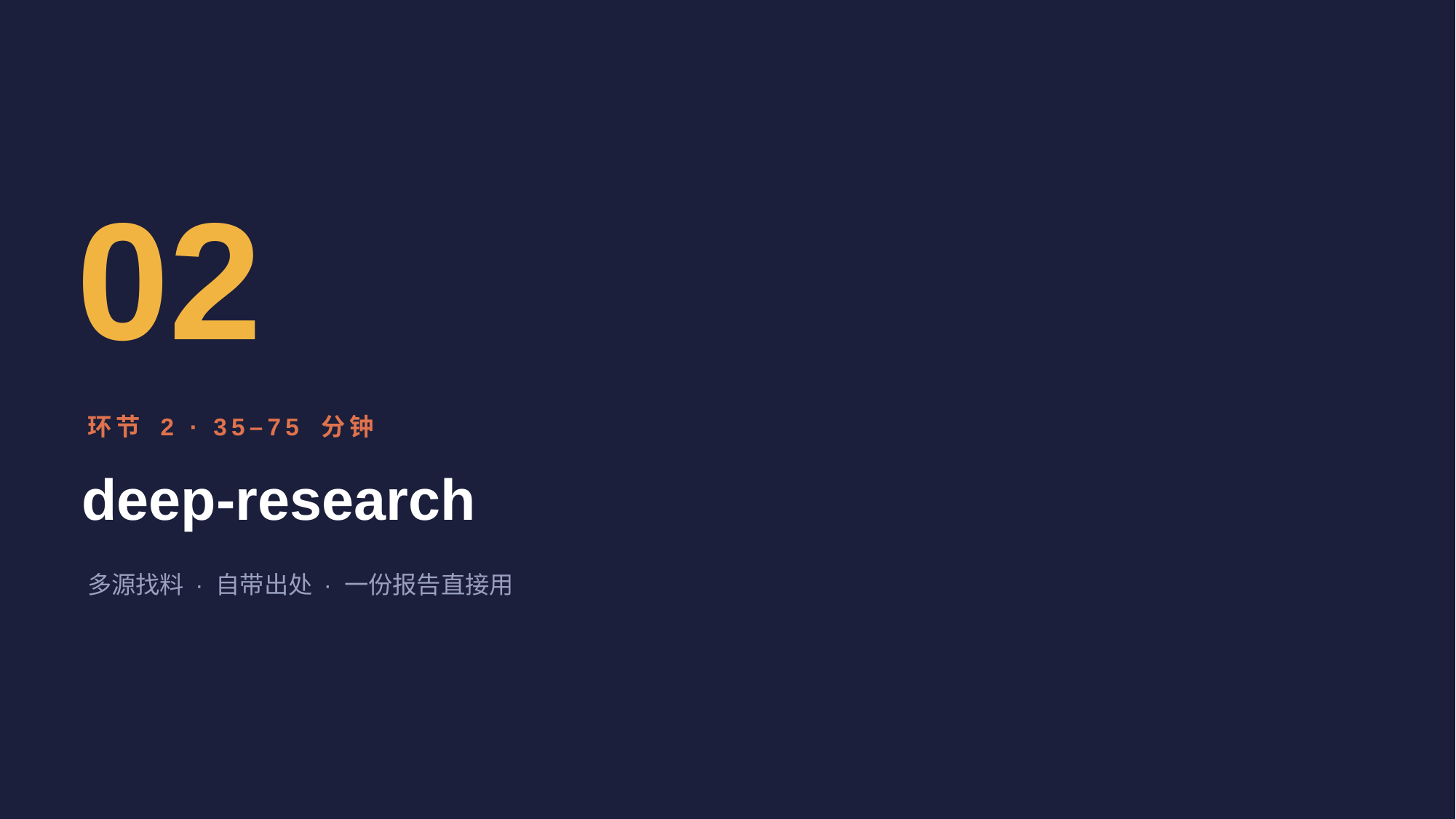

02
环节 2 · 35–75 分钟
deep-research
多源找料 · 自带出处 · 一份报告直接用